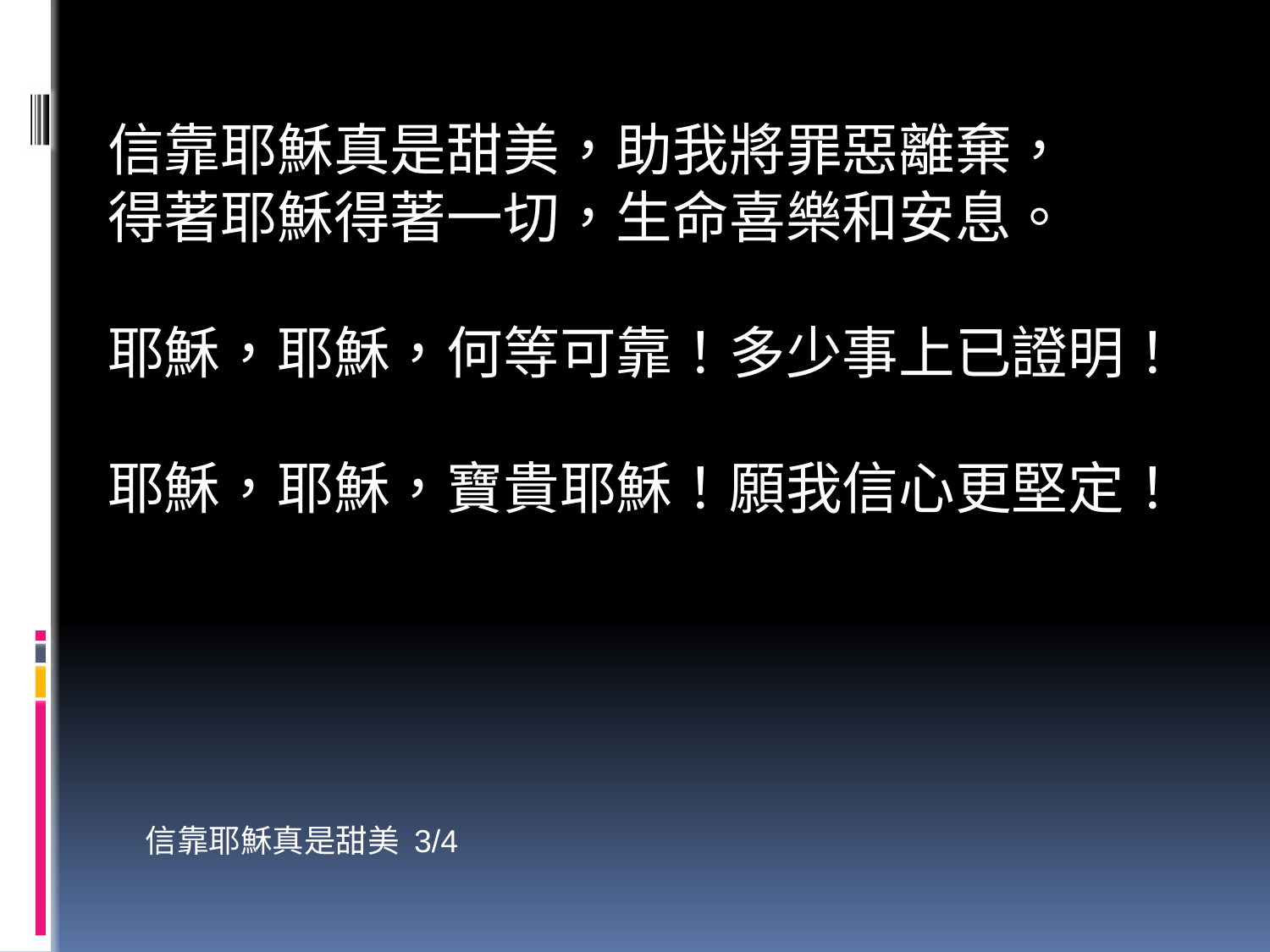

信

信靠耶穌真是甜美，助我將罪惡離棄，
得著耶穌得著一切，生命喜樂和安息。

耶穌，耶穌，何等可靠！多少事上已證明！
耶穌，耶穌，寶貴耶穌！願我信心更堅定！

信靠耶穌真是甜美 3/4